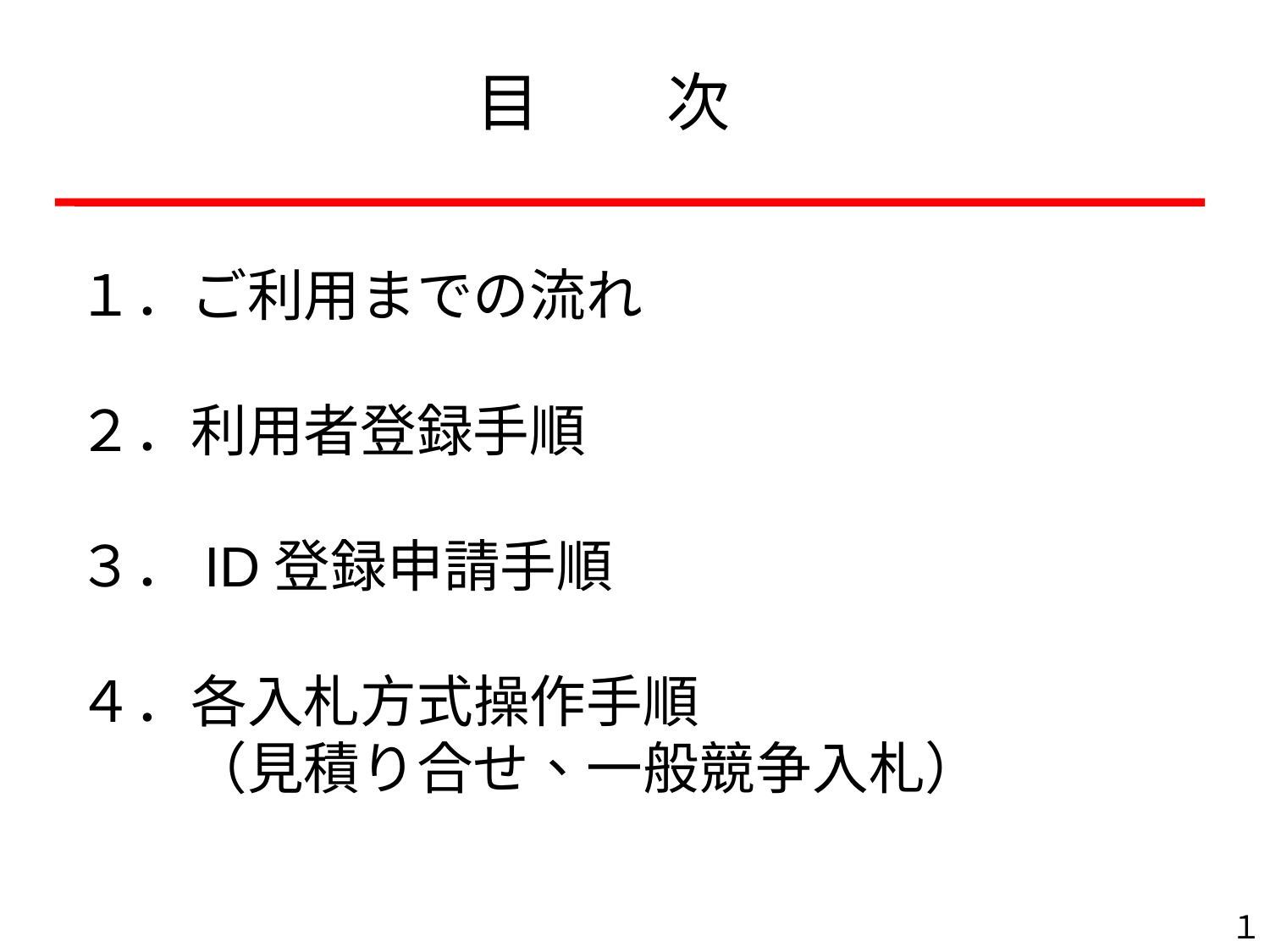

目　　次

１．ご利用までの流れ
２．利用者登録手順
３．ID登録申請手順
４．各入札方式操作手順
　　（見積り合せ、一般競争入札）
１